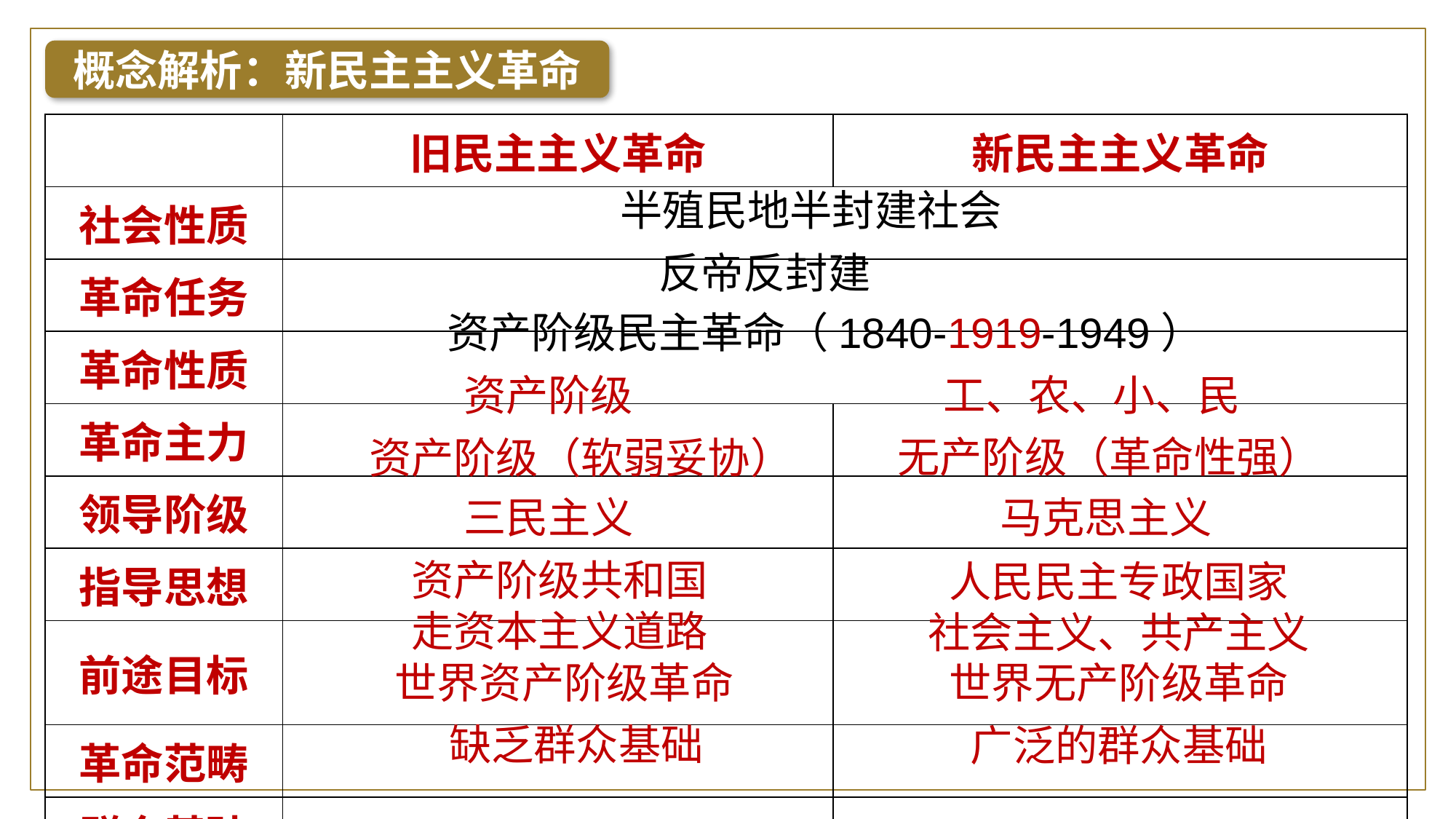

概念解析：新民主主义革命
|  | 旧民主主义革命 | 新民主主义革命 |
| --- | --- | --- |
| 社会性质 |  |  |
| 革命任务 |  |  |
| 革命性质 |  |  |
| 革命主力 |  |  |
| 领导阶级 |  |  |
| 指导思想 |  |  |
| 前途目标 |  |  |
| 革命范畴 |  |  |
| 群众基础 |  |  |
半殖民地半封建社会
反帝反封建
资产阶级民主革命（1840-1919-1949）
工、农、小、民
资产阶级
无产阶级（革命性强）
资产阶级（软弱妥协）
三民主义
马克思主义
资产阶级共和国
走资本主义道路
人民民主专政国家
社会主义、共产主义
世界资产阶级革命
世界无产阶级革命
缺乏群众基础
广泛的群众基础